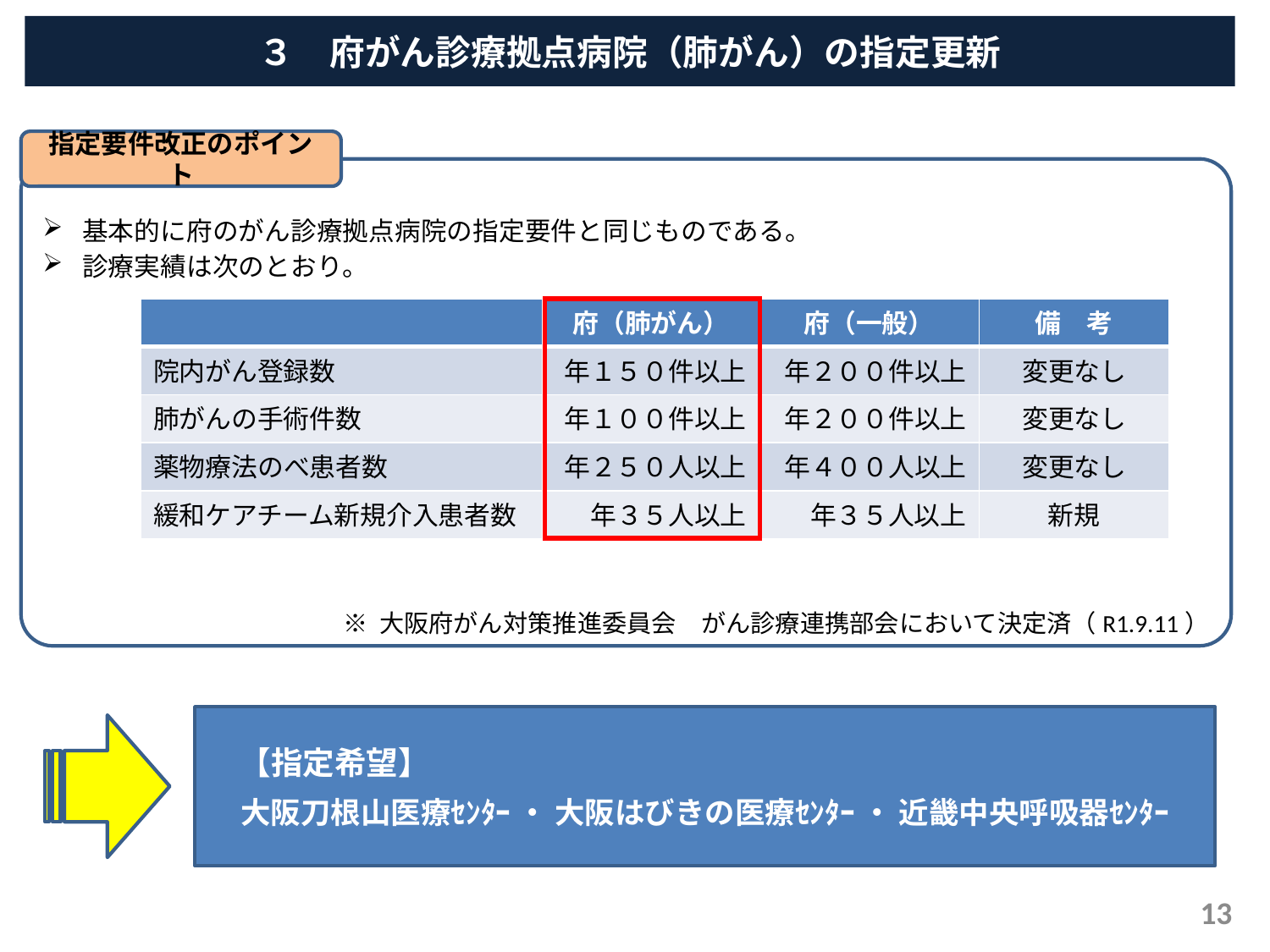

３　府がん診療拠点病院（肺がん）の指定更新
指定要件改正のポイント

基本的に府のがん診療拠点病院の指定要件と同じものである。
診療実績は次のとおり。

※ 大阪府がん対策推進委員会　がん診療連携部会において決定済（R1.9.11）
|  | 府（肺がん） | 府（一般） | 備　考 |
| --- | --- | --- | --- |
| 院内がん登録数 | 年１５０件以上 | 年２００件以上 | 変更なし |
| 肺がんの手術件数 | 年１００件以上 | 年２００件以上 | 変更なし |
| 薬物療法のべ患者数 | 年２５０人以上 | 年４００人以上 | 変更なし |
| 緩和ケアチーム新規介入患者数 | 年３５人以上 | 年３５人以上 | 新規 |
|  |
| --- |
　【指定希望】

大阪刀根山医療ｾﾝﾀｰ ・ 大阪はびきの医療ｾﾝﾀｰ ・ 近畿中央呼吸器ｾﾝﾀｰ

13